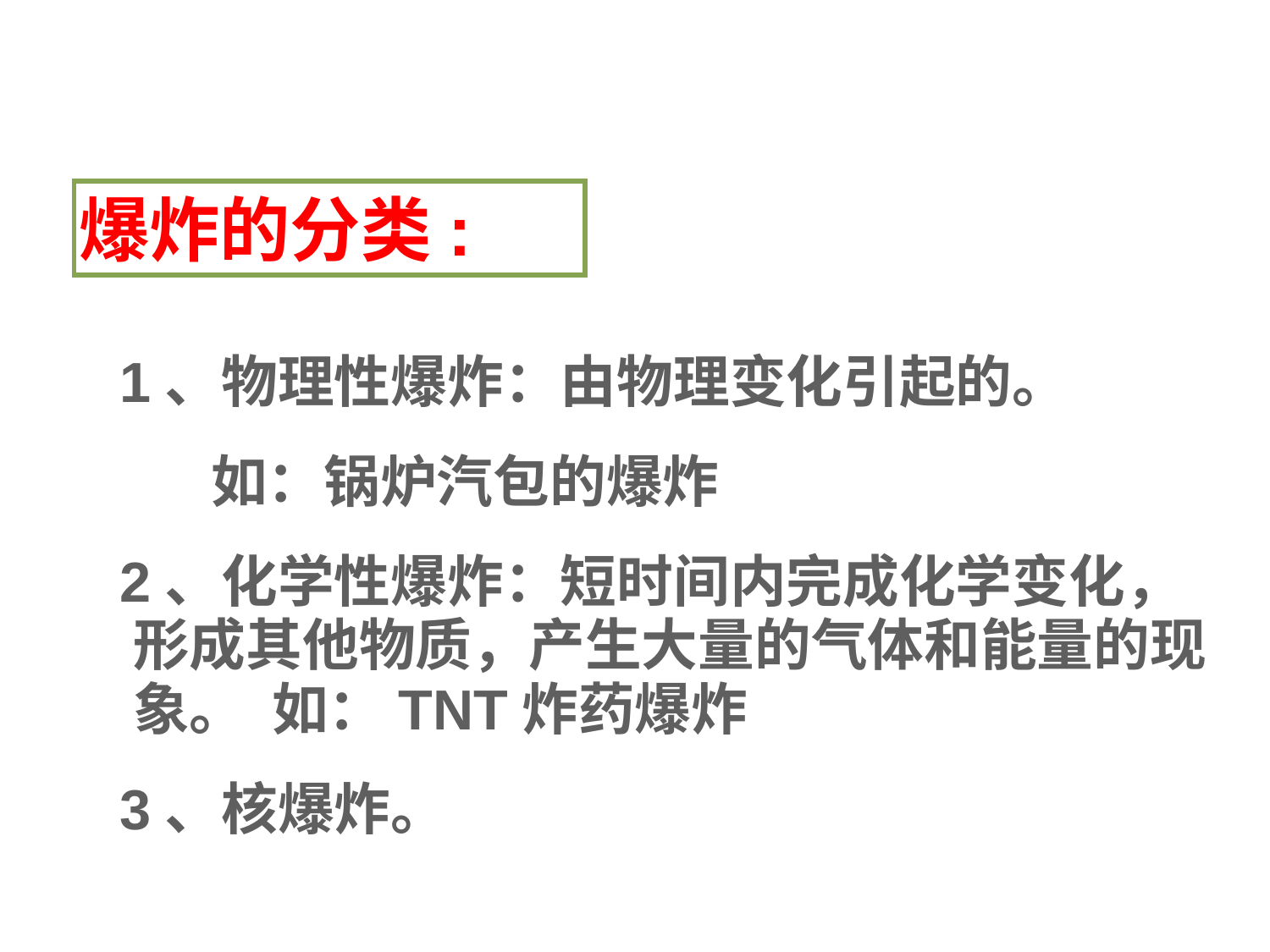

爆炸的分类:
1、物理性爆炸：由物理变化引起的。
      如：锅炉汽包的爆炸
2、化学性爆炸：短时间内完成化学变化，形成其他物质，产生大量的气体和能量的现象。  如：TNT炸药爆炸
3、核爆炸。